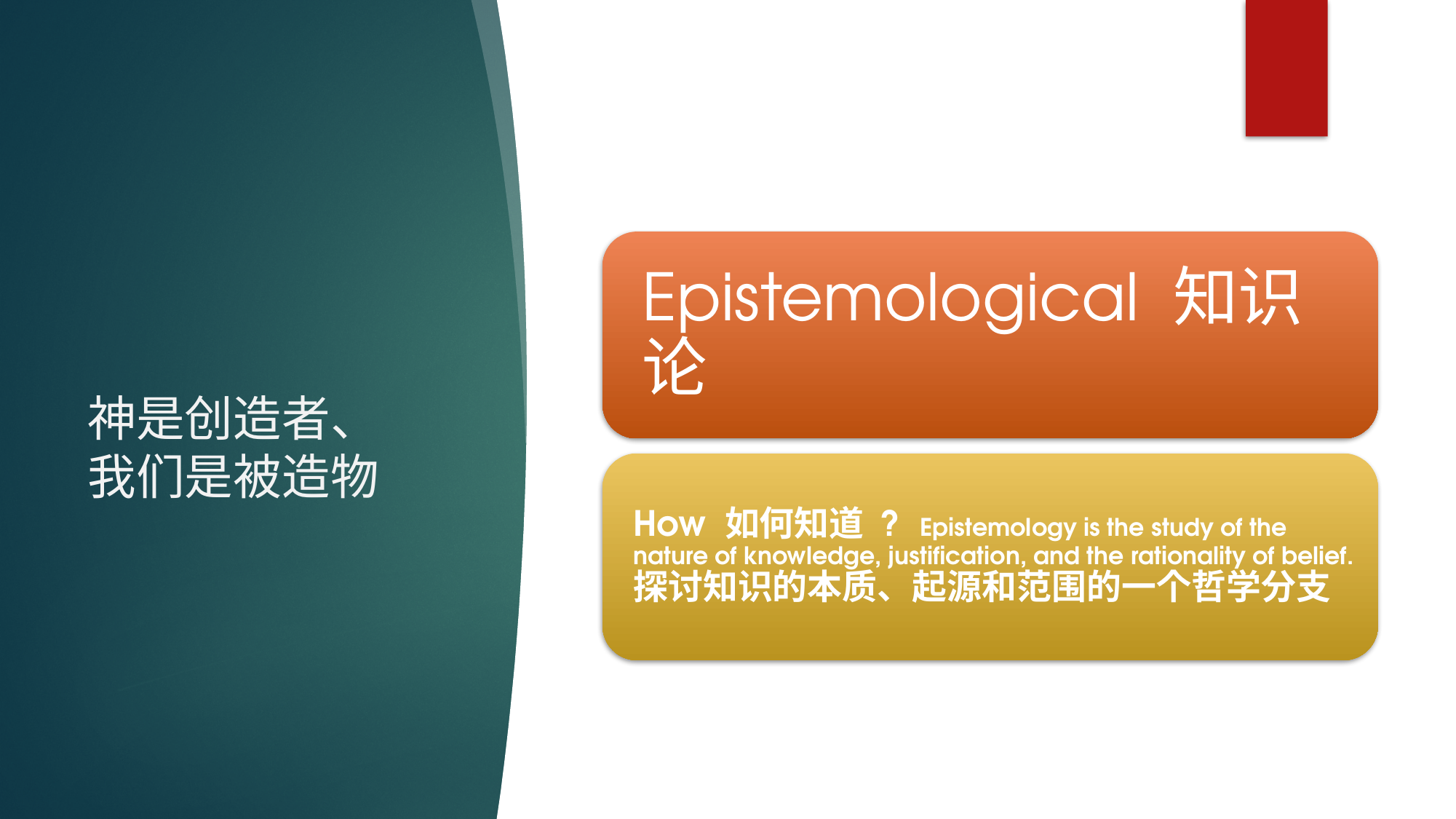

# 神是创造者、 我们是被造物
Epistemological 知识论
How 如何知道 ?  Epistemology is the study of the nature of knowledge, justification, and the rationality of belief. 探讨知识的本质、起源和范围的一个哲学分支